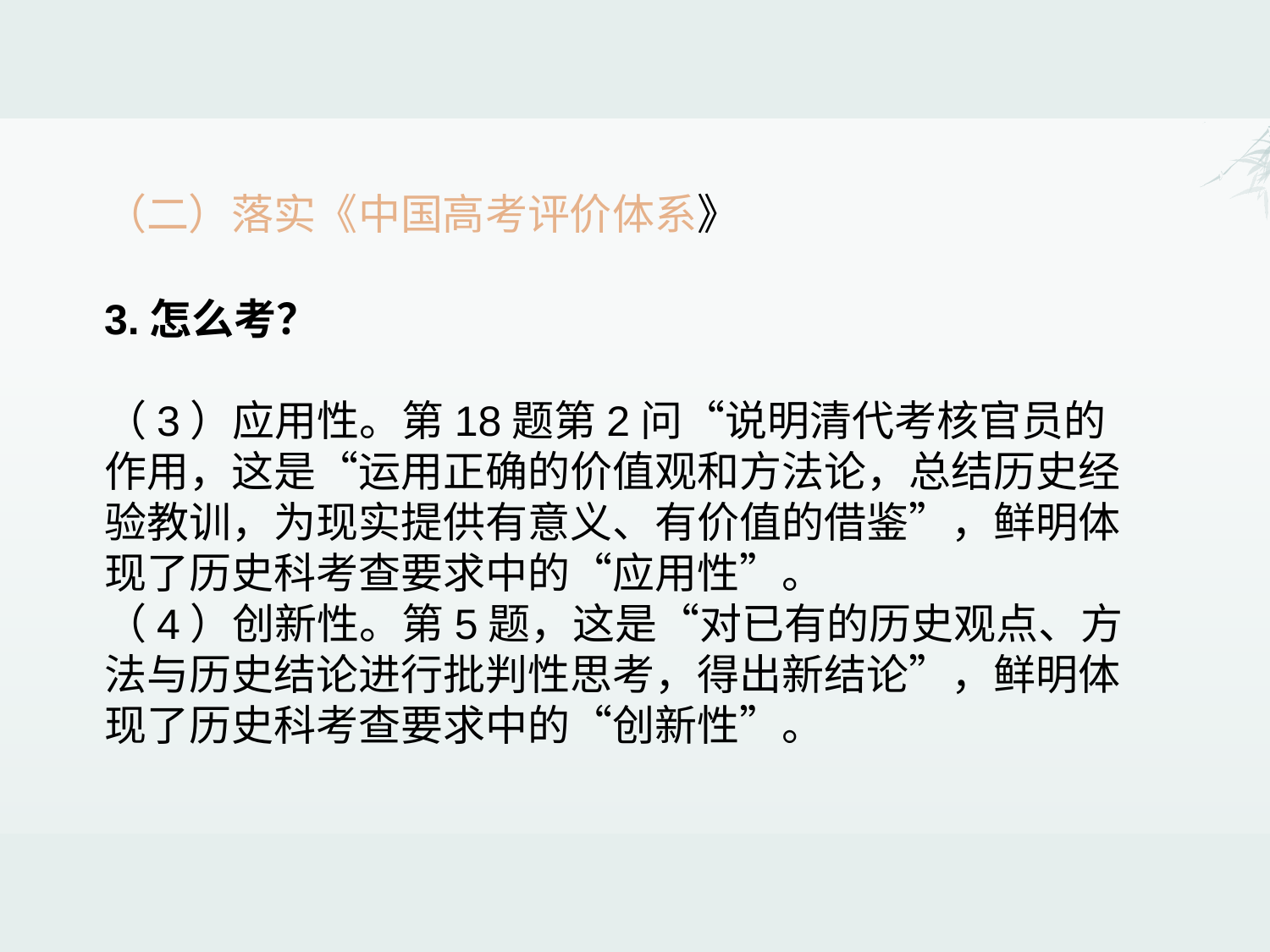

（二）落实《中国高考评价体系》
3.怎么考？

（3）应用性。第18题第2问“说明清代考核官员的作用，这是“运用正确的价值观和方法论，总结历史经验教训，为现实提供有意义、有价值的借鉴”，鲜明体现了历史科考查要求中的“应用性”。
（4）创新性。第5题，这是“对已有的历史观点、方法与历史结论进行批判性思考，得出新结论”，鲜明体现了历史科考查要求中的“创新性”。